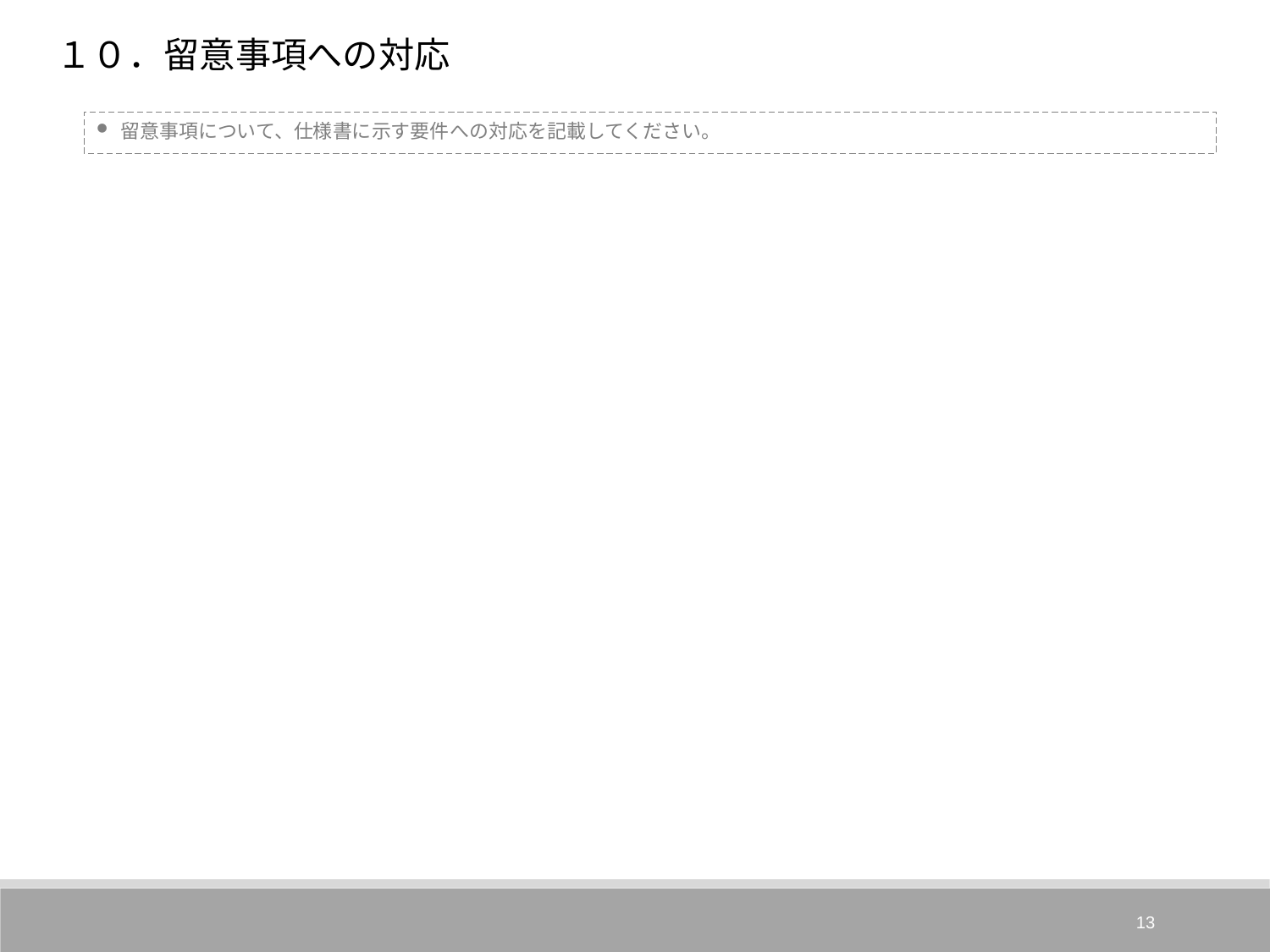

１０．留意事項への対応
留意事項について、仕様書に示す要件への対応を記載してください。
13